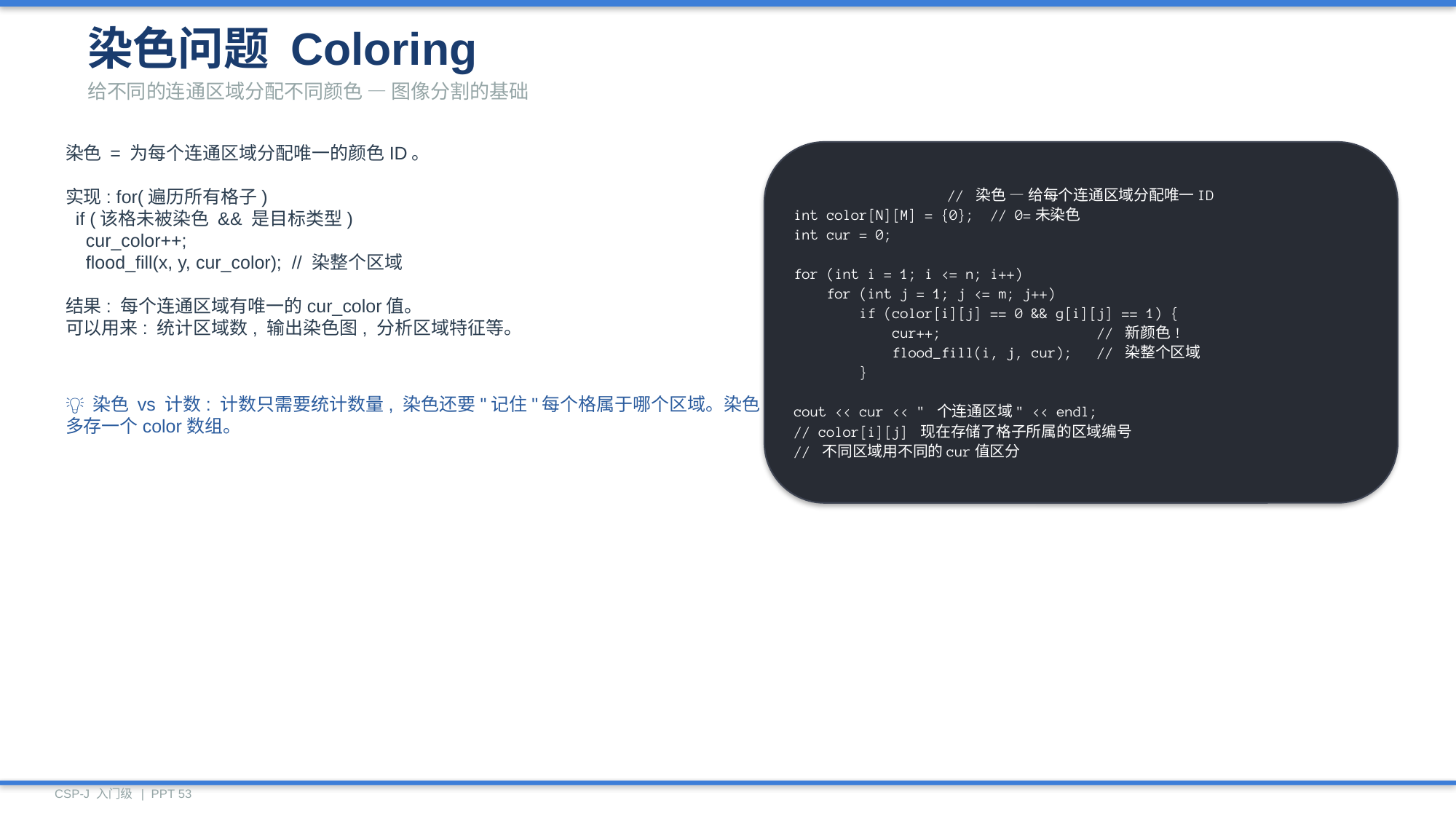

染色问题 Coloring
给不同的连通区域分配不同颜色 — 图像分割的基础
染色 = 为每个连通区域分配唯一的颜色ID。
实现: for(遍历所有格子)
  if (该格未被染色 && 是目标类型)
    cur_color++;
    flood_fill(x, y, cur_color);  // 染整个区域
结果: 每个连通区域有唯一的cur_color值。
可以用来: 统计区域数, 输出染色图, 分析区域特征等。
// 染色 — 给每个连通区域分配唯一ID
int color[N][M] = {0};  // 0=未染色
int cur = 0;

for (int i = 1; i <= n; i++)
    for (int j = 1; j <= m; j++)
        if (color[i][j] == 0 && g[i][j] == 1) {
            cur++;                   // 新颜色!
            flood_fill(i, j, cur);   // 染整个区域
        }

cout << cur << " 个连通区域" << endl;
// color[i][j] 现在存储了格子所属的区域编号
// 不同区域用不同的cur值区分
💡 染色 vs 计数: 计数只需要统计数量, 染色还要"记住"每个格属于哪个区域。染色多存一个color数组。

CSP-J 入门级  |  PPT 53